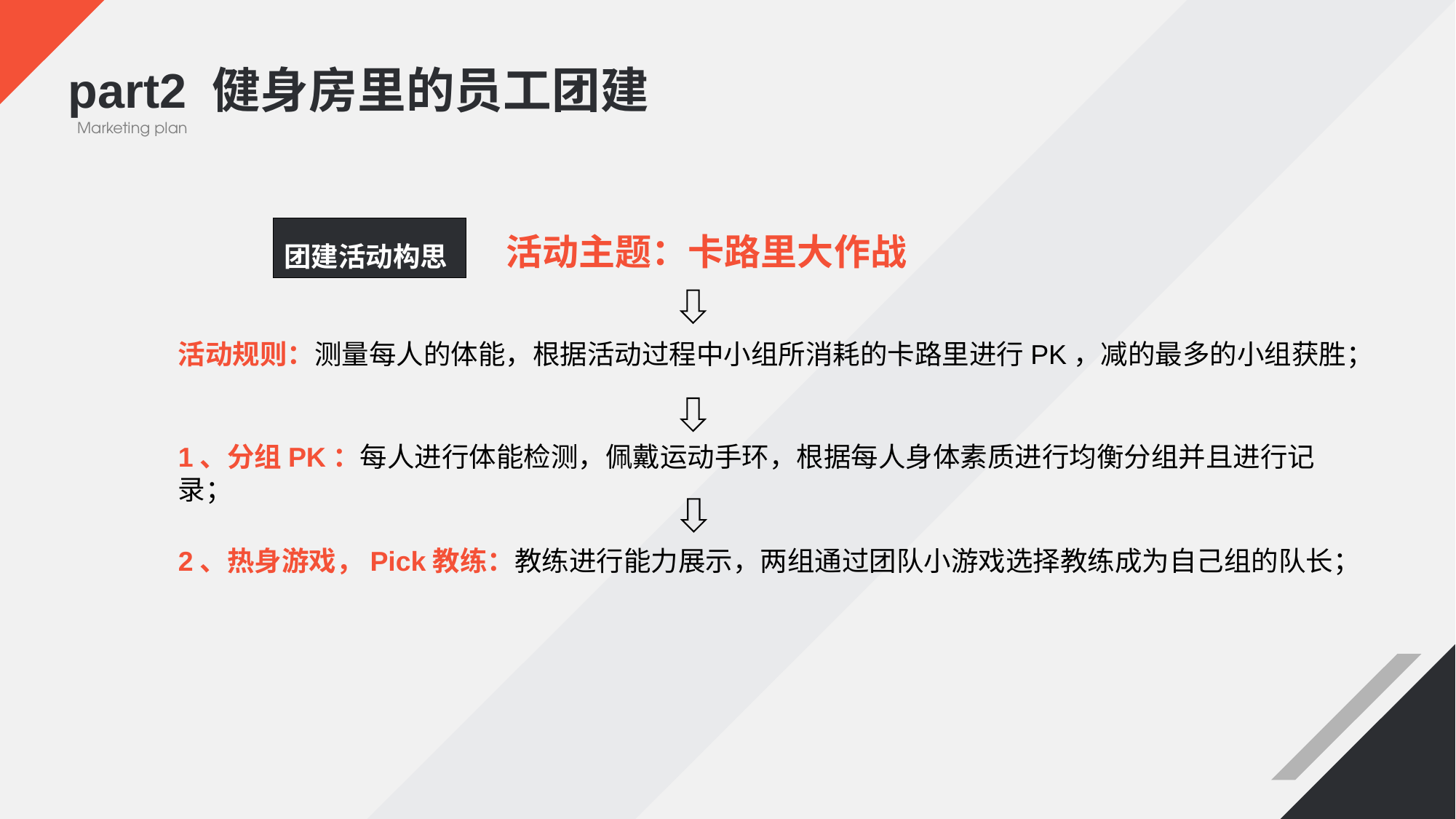

part2 健身房里的员工团建
Marketing plan
活动主题：卡路里大作战
团建活动构思

活动规则：测量每人的体能，根据活动过程中小组所消耗的卡路里进行PK，减的最多的小组获胜；

1、分组PK：每人进行体能检测，佩戴运动手环，根据每人身体素质进行均衡分组并且进行记录；

2、热身游戏，Pick教练：教练进行能力展示，两组通过团队小游戏选择教练成为自己组的队长；